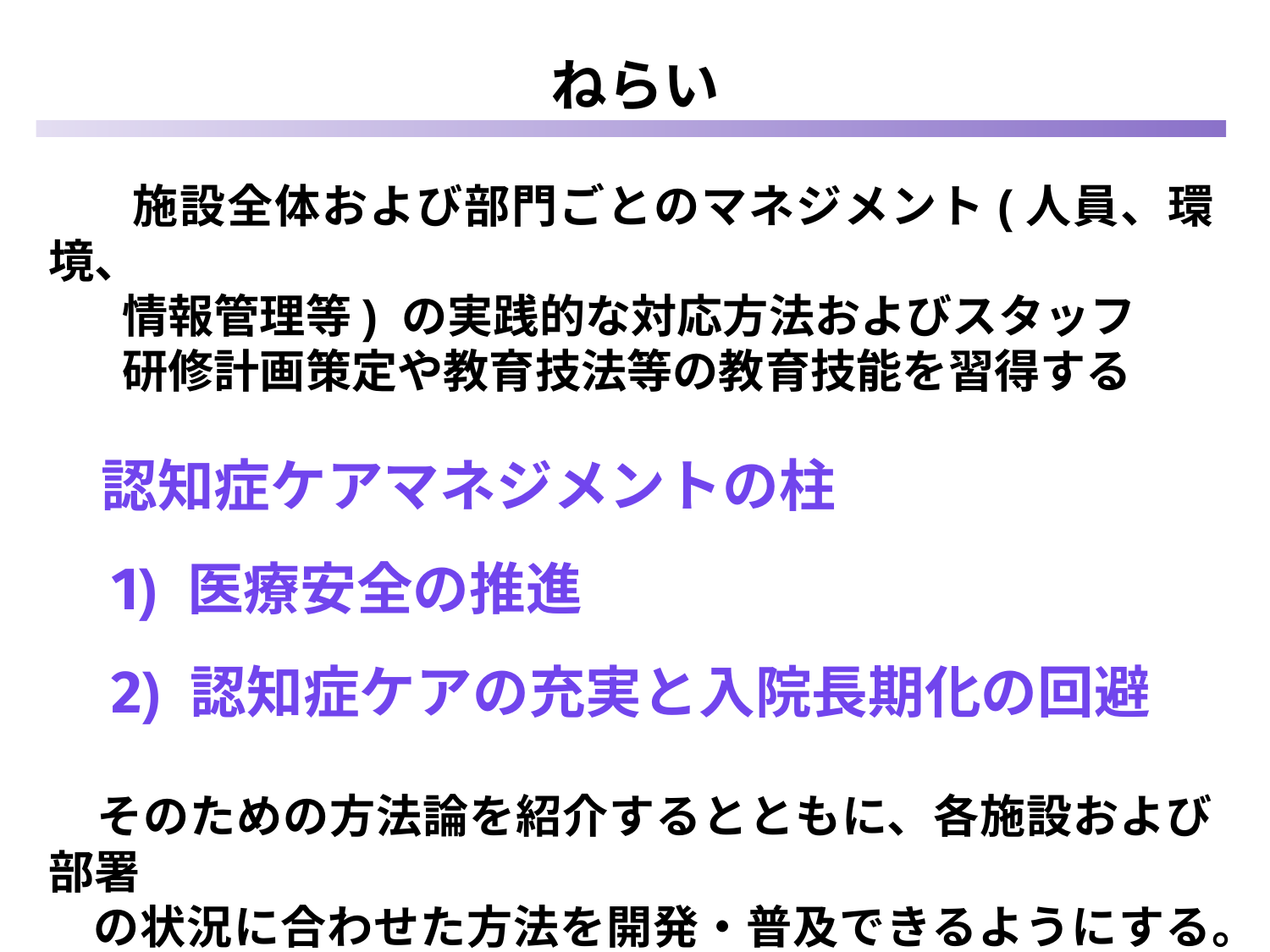

ねらい

      施設全体および部門ごとのマネジメント(人員、環境、
      情報管理等) の実践的な対応方法およびスタッフ
      研修計画策定や教育技法等の教育技能を習得する
   認知症ケアマネジメントの柱
    1) 医療安全の推進
    2) 認知症ケアの充実と入院長期化の回避

   そのための方法論を紹介するとともに、各施設および部署
   の状況に合わせた方法を開発・普及できるようにする。